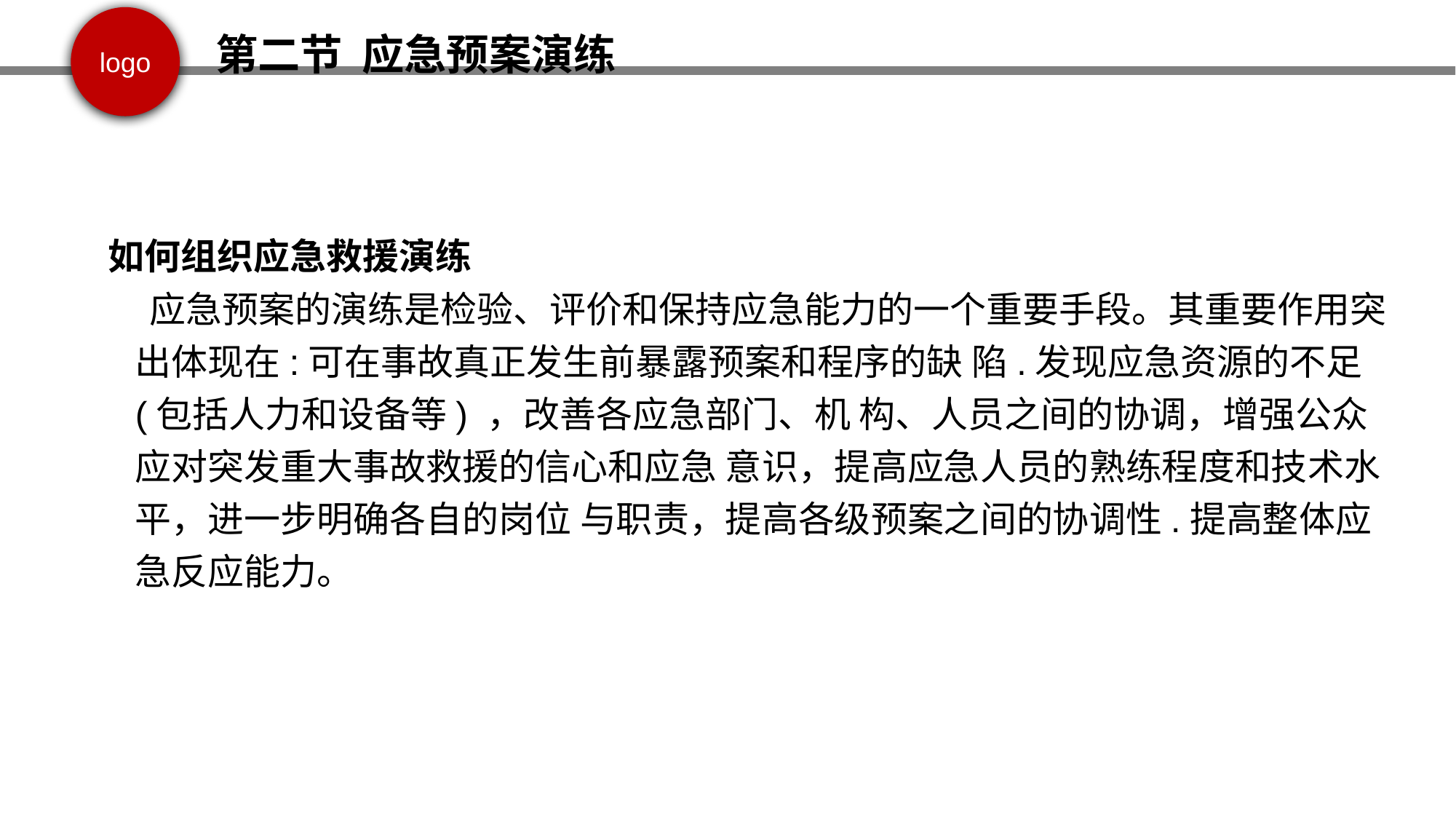

第二节  应急预案演练
如何组织应急救援演练
    应急预案的演练是检验、评价和保持应急能力的一个重要手段。其重要作用突出体现在:可在事故真正发生前暴露预案和程序的缺 陷.发现应急资源的不足(包括人力和设备等) ，改善各应急部门、机 构、人员之间的协调，增强公众应对突发重大事故救援的信心和应急 意识，提高应急人员的熟练程度和技术水平，进一步明确各自的岗位 与职责，提高各级预案之间的协调性.提高整体应急反应能力。